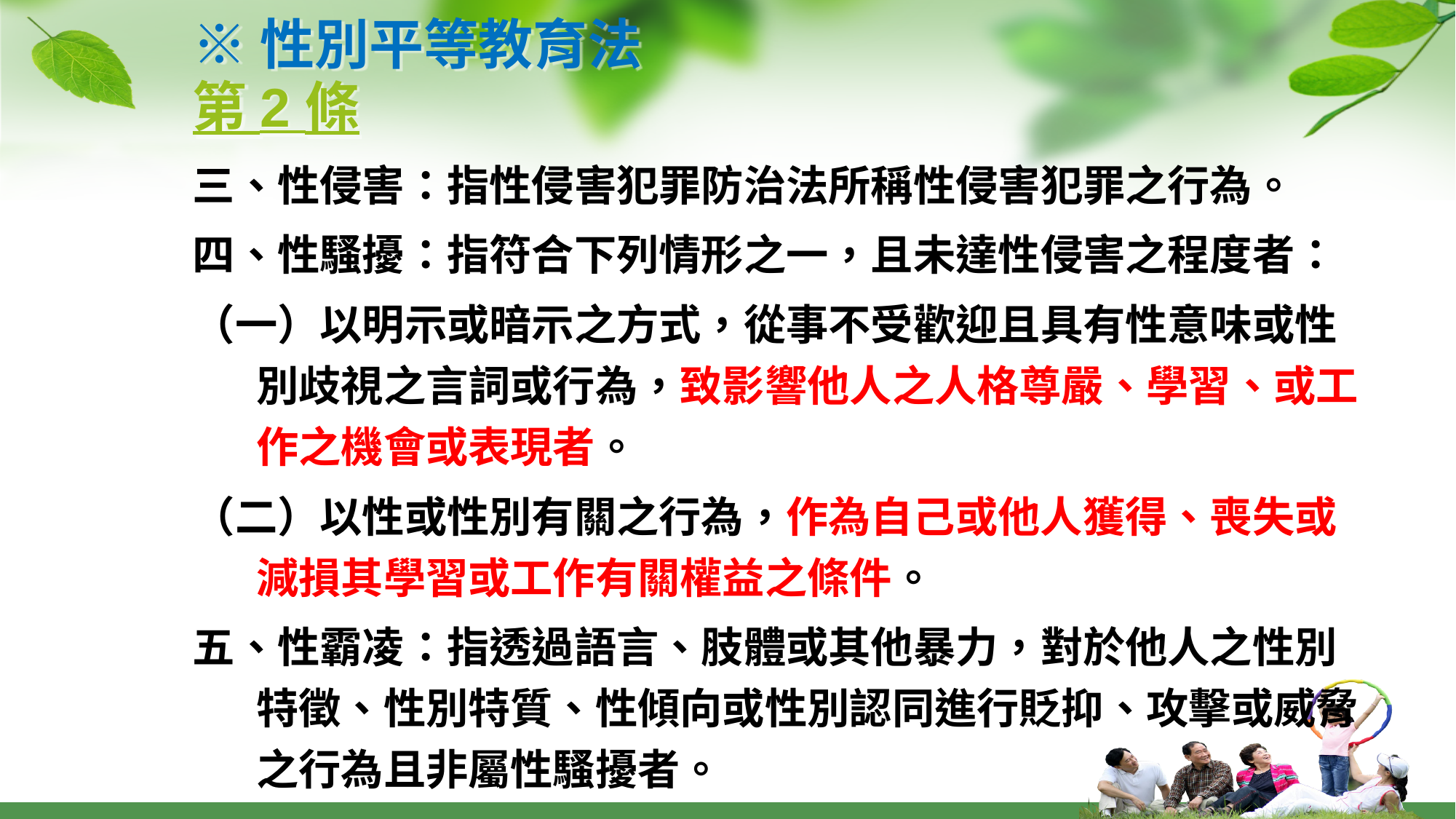

※性別平等教育法
第 2 條
三、性侵害：指性侵害犯罪防治法所稱性侵害犯罪之行為。
四、性騷擾：指符合下列情形之一，且未達性侵害之程度者：
（一）以明示或暗示之方式，從事不受歡迎且具有性意味或性別歧視之言詞或行為，致影響他人之人格尊嚴、學習、或工作之機會或表現者。
（二）以性或性別有關之行為，作為自己或他人獲得、喪失或減損其學習或工作有關權益之條件。
五、性霸凌：指透過語言、肢體或其他暴力，對於他人之性別特徵、性別特質、性傾向或性別認同進行貶抑、攻擊或威脅之行為且非屬性騷擾者。